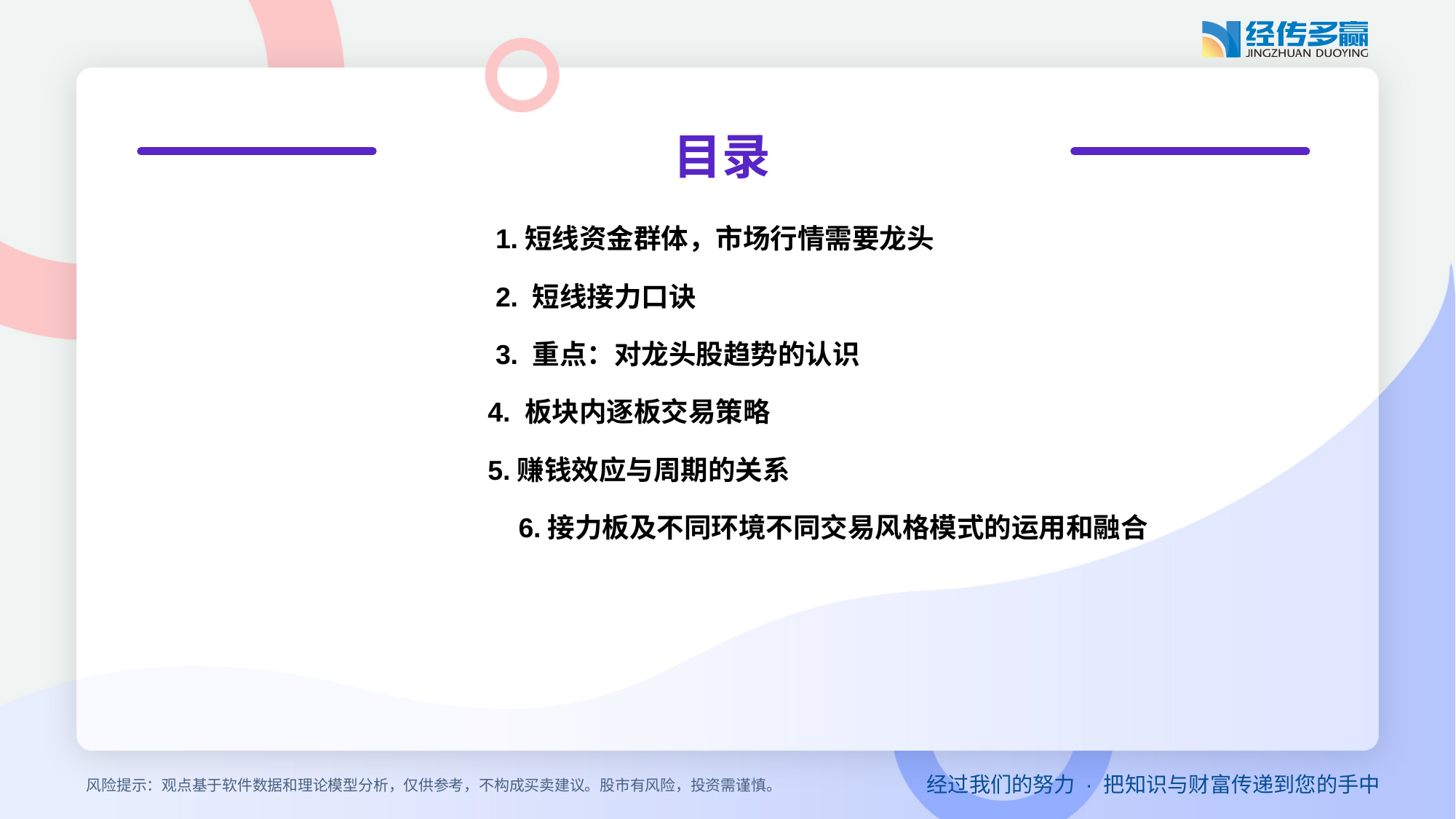

目录
                                                   1.短线资金群体，市场行情需要龙头
                                                   2. 短线接力口诀
                                                   3. 重点：对龙头股趋势的认识
                                                  4. 板块内逐板交易策略
                                                  5.赚钱效应与周期的关系
                                                      6.接力板及不同环境不同交易风格模式的运用和融合

风险提示：观点基于软件数据和理论模型分析，仅供参考，不构成买卖建议。股市有风险，投资需谨慎。